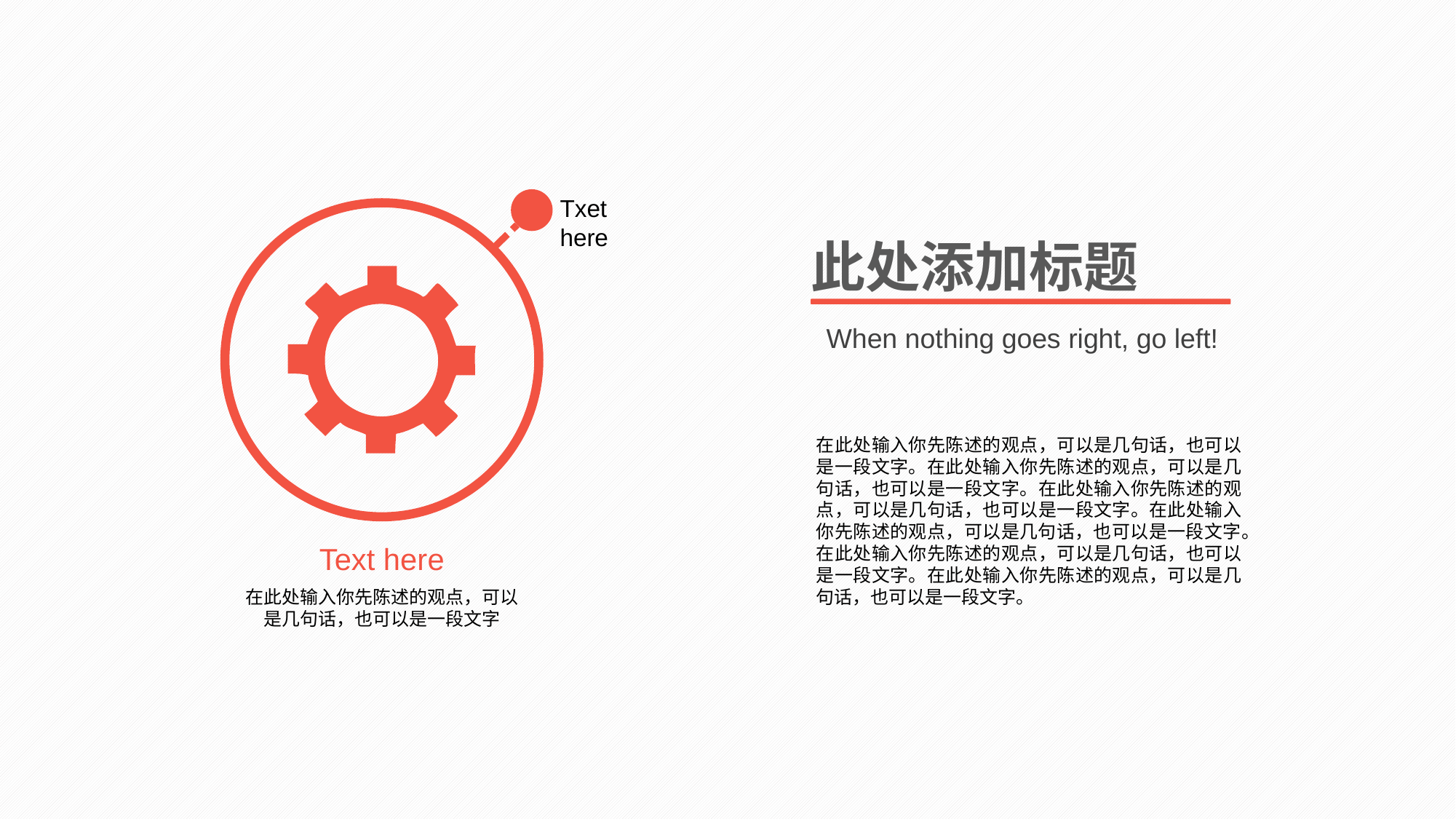

Txet here

此处添加标题

When nothing goes right, go left!
在此处输入你先陈述的观点，可以是几句话，也可以是一段文字。在此处输入你先陈述的观点，可以是几句话，也可以是一段文字。在此处输入你先陈述的观点，可以是几句话，也可以是一段文字。在此处输入你先陈述的观点，可以是几句话，也可以是一段文字。在此处输入你先陈述的观点，可以是几句话，也可以是一段文字。在此处输入你先陈述的观点，可以是几句话，也可以是一段文字。
Text here
在此处输入你先陈述的观点，可以是几句话，也可以是一段文字